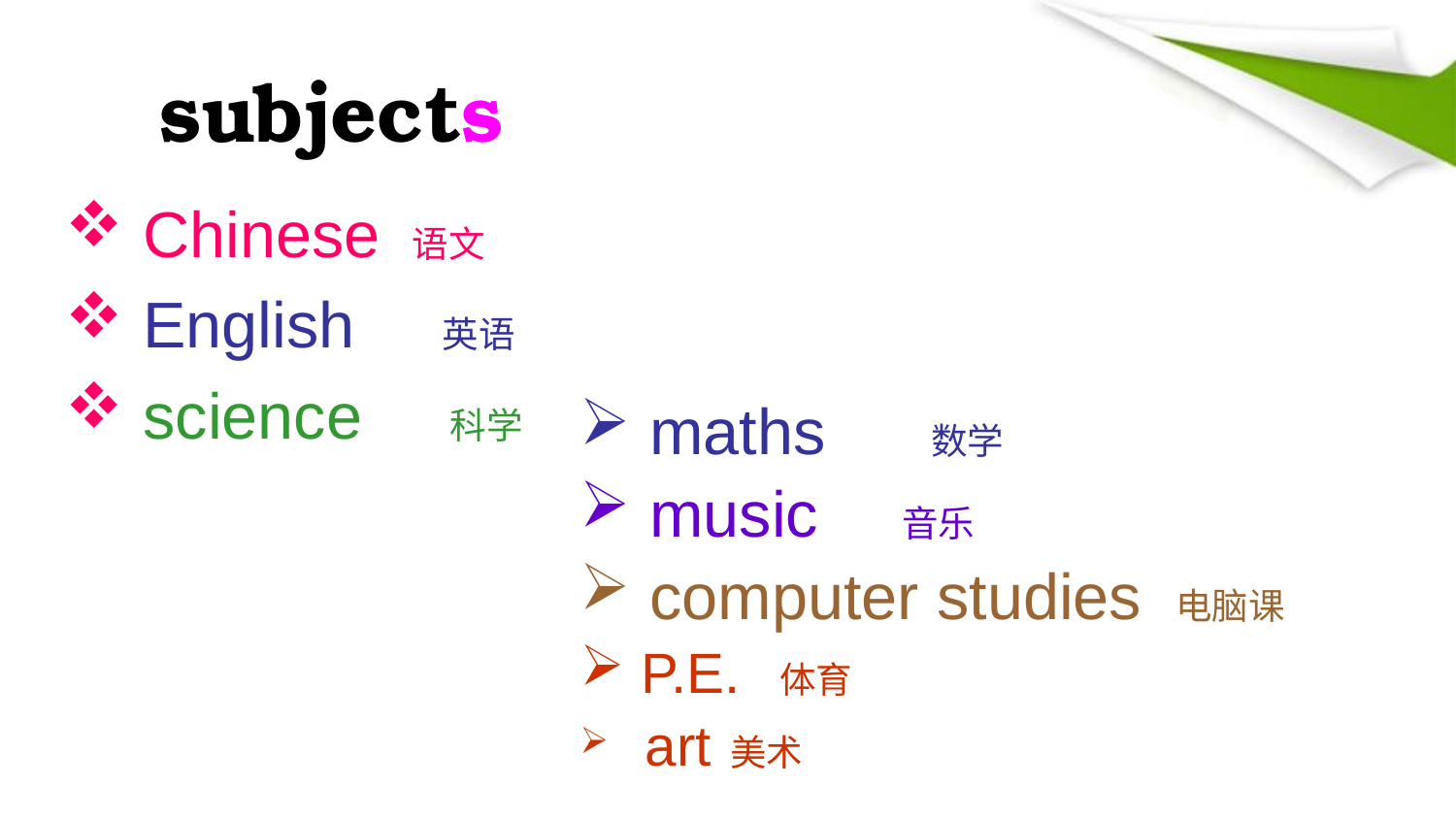

subjects
 Chinese  语文
 English    英语
 science    科学

 maths     数学
 music    音乐
 computer studies 电脑课
 P.E.   体育
   art 美术